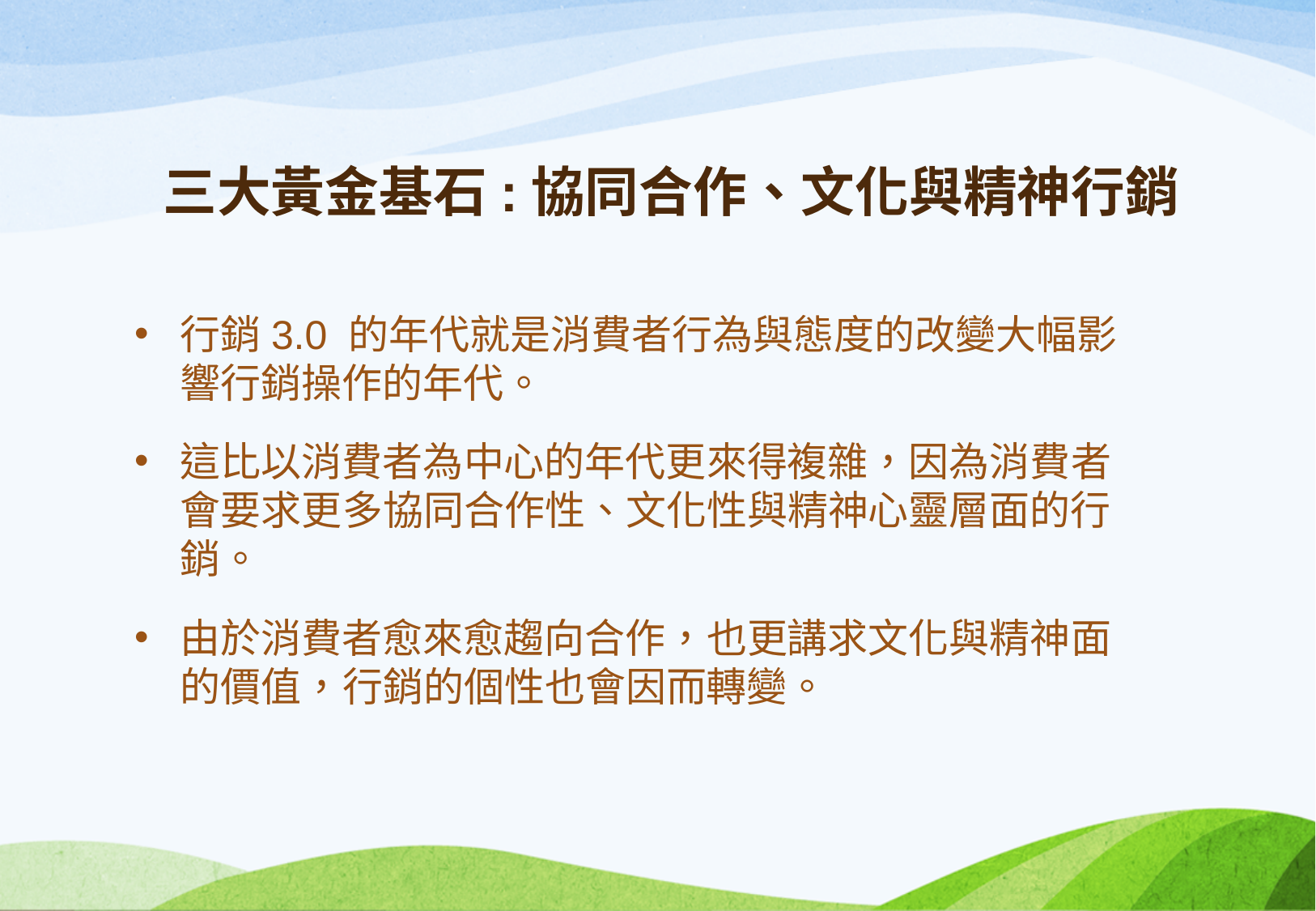

# 三大黃金基石:協同合作、文化與精神行銷
行銷3.0 的年代就是消費者行為與態度的改變大幅影響行銷操作的年代。
這比以消費者為中心的年代更來得複雜，因為消費者會要求更多協同合作性、文化性與精神心靈層面的行銷。
由於消費者愈來愈趨向合作，也更講求文化與精神面的價值，行銷的個性也會因而轉變。